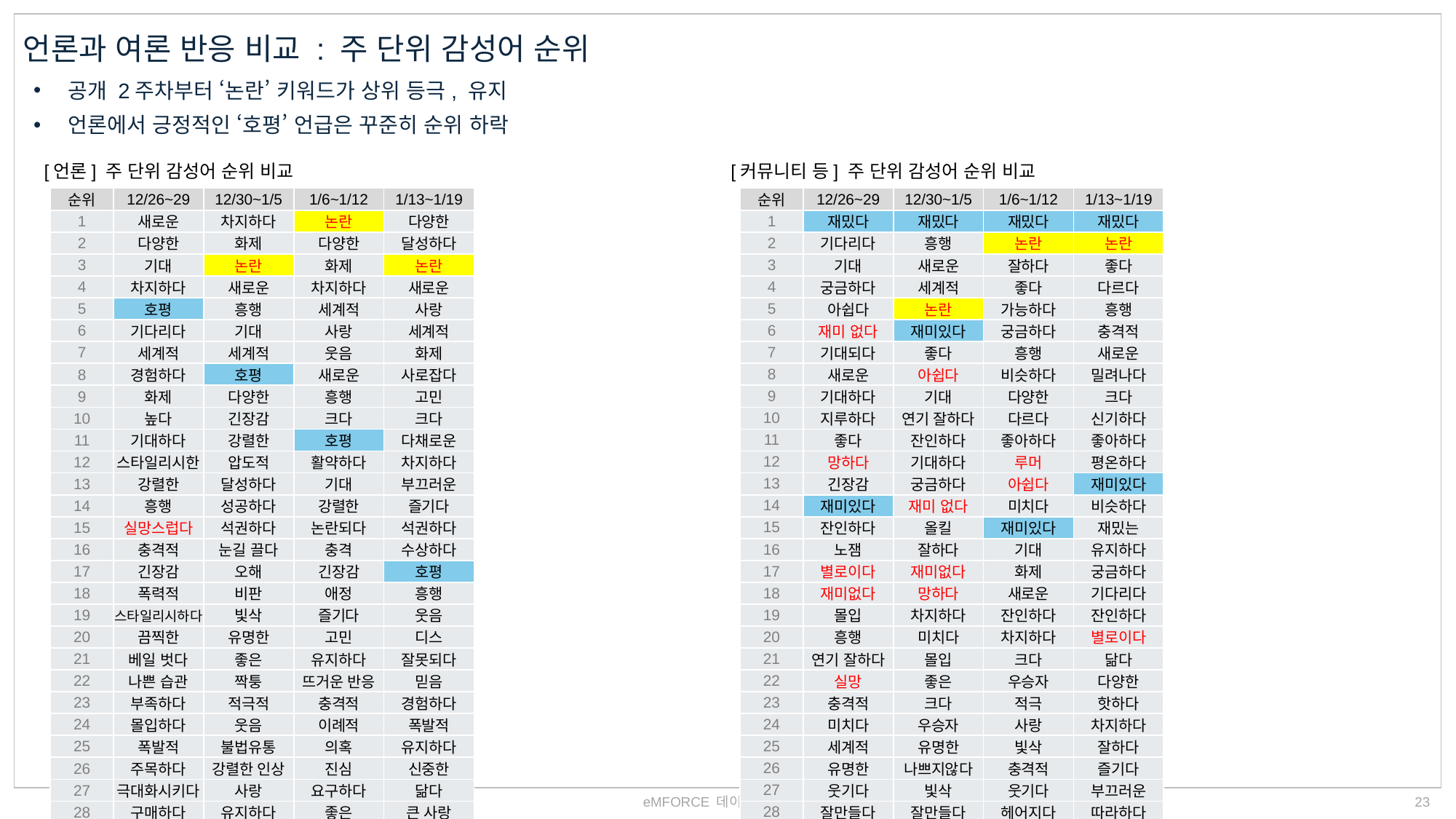

언론과 여론 반응 비교 : 주 단위 감성어 순위
공개 2주차부터 ‘논란’ 키워드가 상위 등극, 유지
언론에서 긍정적인 ‘호평’ 언급은 꾸준히 순위 하락
[언론] 주 단위 감성어 순위 비교
[커뮤니티 등] 주 단위 감성어 순위 비교
| 순위 | 12/26~29 | 12/30~1/5 | 1/6~1/12 | 1/13~1/19 |
| --- | --- | --- | --- | --- |
| 1 | 새로운 | 차지하다 | 논란 | 다양한 |
| 2 | 다양한 | 화제 | 다양한 | 달성하다 |
| 3 | 기대 | 논란 | 화제 | 논란 |
| 4 | 차지하다 | 새로운 | 차지하다 | 새로운 |
| 5 | 호평 | 흥행 | 세계적 | 사랑 |
| 6 | 기다리다 | 기대 | 사랑 | 세계적 |
| 7 | 세계적 | 세계적 | 웃음 | 화제 |
| 8 | 경험하다 | 호평 | 새로운 | 사로잡다 |
| 9 | 화제 | 다양한 | 흥행 | 고민 |
| 10 | 높다 | 긴장감 | 크다 | 크다 |
| 11 | 기대하다 | 강렬한 | 호평 | 다채로운 |
| 12 | 스타일리시한 | 압도적 | 활약하다 | 차지하다 |
| 13 | 강렬한 | 달성하다 | 기대 | 부끄러운 |
| 14 | 흥행 | 성공하다 | 강렬한 | 즐기다 |
| 15 | 실망스럽다 | 석권하다 | 논란되다 | 석권하다 |
| 16 | 충격적 | 눈길 끌다 | 충격 | 수상하다 |
| 17 | 긴장감 | 오해 | 긴장감 | 호평 |
| 18 | 폭력적 | 비판 | 애정 | 흥행 |
| 19 | 스타일리시하다 | 빛삭 | 즐기다 | 웃음 |
| 20 | 끔찍한 | 유명한 | 고민 | 디스 |
| 21 | 베일 벗다 | 좋은 | 유지하다 | 잘못되다 |
| 22 | 나쁜 습관 | 짝퉁 | 뜨거운 반응 | 믿음 |
| 23 | 부족하다 | 적극적 | 충격적 | 경험하다 |
| 24 | 몰입하다 | 웃음 | 이례적 | 폭발적 |
| 25 | 폭발적 | 불법유통 | 의혹 | 유지하다 |
| 26 | 주목하다 | 강렬한 인상 | 진심 | 신중한 |
| 27 | 극대화시키다 | 사랑 | 요구하다 | 닮다 |
| 28 | 구매하다 | 유지하다 | 좋은 | 큰 사랑 |
| 29 | 기발하다 | 높다 | 인기 끌다 | 진심 |
| 30 | 비판하다 | 인기있는 | 사로잡다 | 피해 |
| 순위 | 12/26~29 | 12/30~1/5 | 1/6~1/12 | 1/13~1/19 |
| --- | --- | --- | --- | --- |
| 1 | 재밌다 | 재밌다 | 재밌다 | 재밌다 |
| 2 | 기다리다 | 흥행 | 논란 | 논란 |
| 3 | 기대 | 새로운 | 잘하다 | 좋다 |
| 4 | 궁금하다 | 세계적 | 좋다 | 다르다 |
| 5 | 아쉽다 | 논란 | 가능하다 | 흥행 |
| 6 | 재미 없다 | 재미있다 | 궁금하다 | 충격적 |
| 7 | 기대되다 | 좋다 | 흥행 | 새로운 |
| 8 | 새로운 | 아쉽다 | 비슷하다 | 밀려나다 |
| 9 | 기대하다 | 기대 | 다양한 | 크다 |
| 10 | 지루하다 | 연기 잘하다 | 다르다 | 신기하다 |
| 11 | 좋다 | 잔인하다 | 좋아하다 | 좋아하다 |
| 12 | 망하다 | 기대하다 | 루머 | 평온하다 |
| 13 | 긴장감 | 궁금하다 | 아쉽다 | 재미있다 |
| 14 | 재미있다 | 재미 없다 | 미치다 | 비슷하다 |
| 15 | 잔인하다 | 올킬 | 재미있다 | 재밌는 |
| 16 | 노잼 | 잘하다 | 기대 | 유지하다 |
| 17 | 별로이다 | 재미없다 | 화제 | 궁금하다 |
| 18 | 재미없다 | 망하다 | 새로운 | 기다리다 |
| 19 | 몰입 | 차지하다 | 잔인하다 | 잔인하다 |
| 20 | 흥행 | 미치다 | 차지하다 | 별로이다 |
| 21 | 연기 잘하다 | 몰입 | 크다 | 닮다 |
| 22 | 실망 | 좋은 | 우승자 | 다양한 |
| 23 | 충격적 | 크다 | 적극 | 핫하다 |
| 24 | 미치다 | 우승자 | 사랑 | 차지하다 |
| 25 | 세계적 | 유명한 | 빛삭 | 잘하다 |
| 26 | 유명한 | 나쁘지않다 | 충격적 | 즐기다 |
| 27 | 웃기다 | 빛삭 | 웃기다 | 부끄러운 |
| 28 | 잘만들다 | 잘만들다 | 헤어지다 | 따라하다 |
| 29 | 크다 | 별로이다 | 요구하다 | 유명한 |
| 30 | 좋은 | 정확한 | 수상하다 | 재미있는 |
eMFORCE 데이터 분석 자료
23